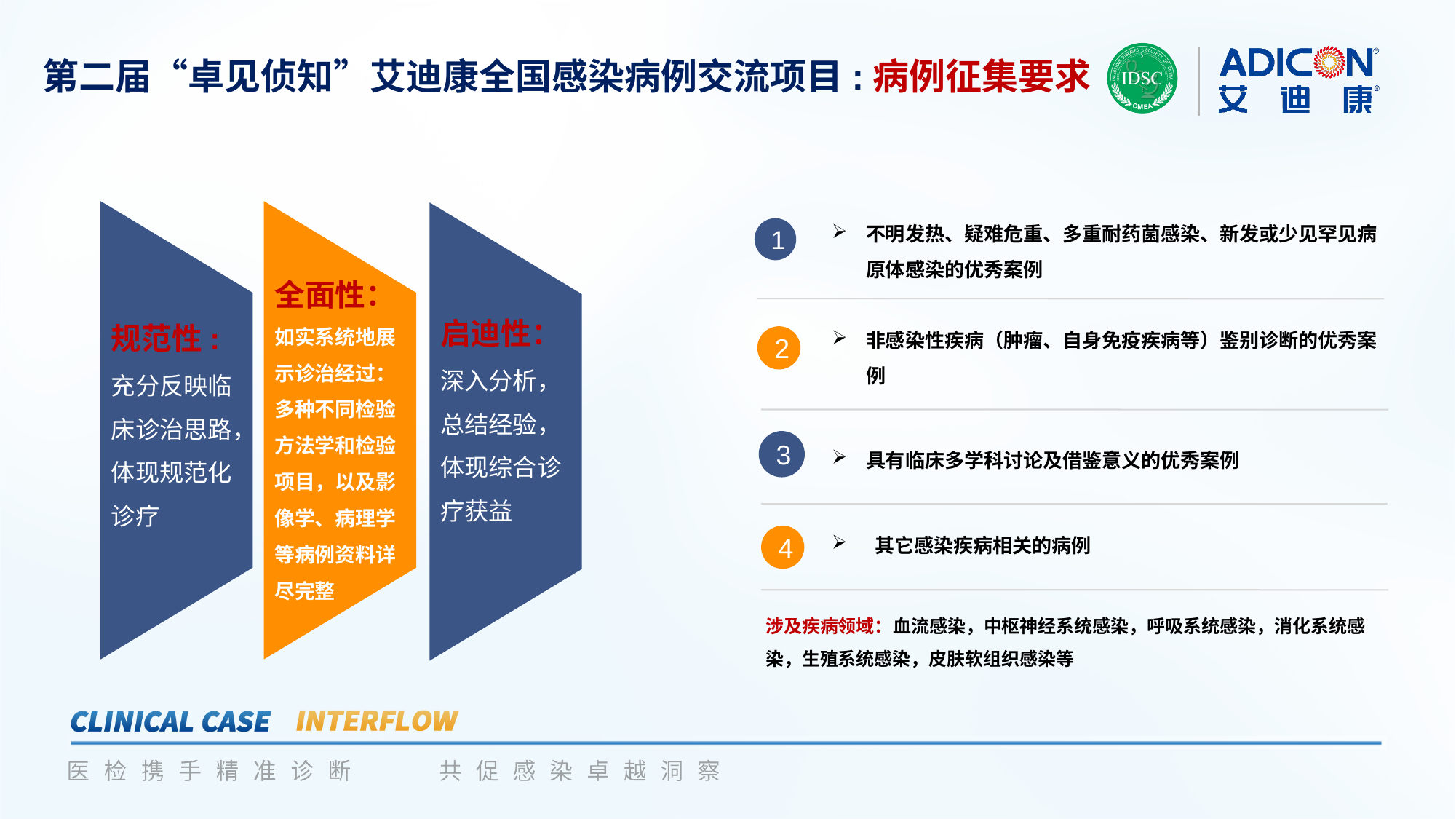

第二届“卓见侦知”艾迪康全国感染病例交流项目:病例征集要求
规范性:
充分反映临床诊治思路，体现规范化诊疗

全面性：
如实系统地展示诊治经过：多种不同检验方法学和检验项目，以及影像学、病理学等病例资料详尽完整
启迪性：深入分析，总结经验，体现综合诊疗获益

不明发热、疑难危重、多重耐药菌感染、新发或少见罕见病原体感染的优秀案例
1

非感染性疾病（肿瘤、自身免疫疾病等）鉴别诊断的优秀案例
2

具有临床多学科讨论及借鉴意义的优秀案例
3

 其它感染疾病相关的病例
4

涉及疾病领域：血流感染，中枢神经系统感染，呼吸系统感染，消化系统感染，生殖系统感染，皮肤软组织感染等

2